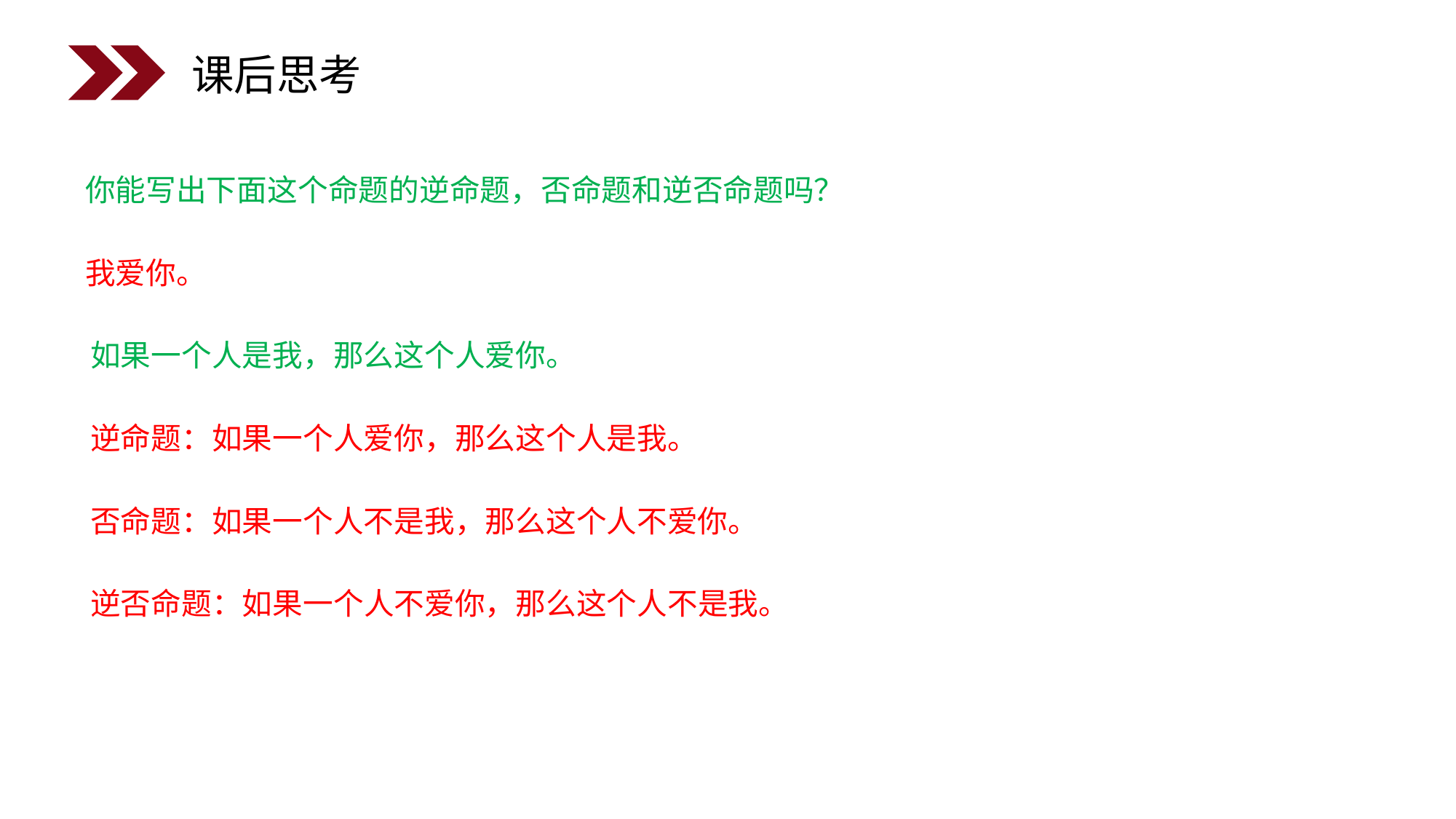

课后思考
你能写出下面这个命题的逆命题，否命题和逆否命题吗？
我爱你。
如果一个人是我，那么这个人爱你。
逆命题：如果一个人爱你，那么这个人是我。
否命题：如果一个人不是我，那么这个人不爱你。
逆否命题：如果一个人不爱你，那么这个人不是我。